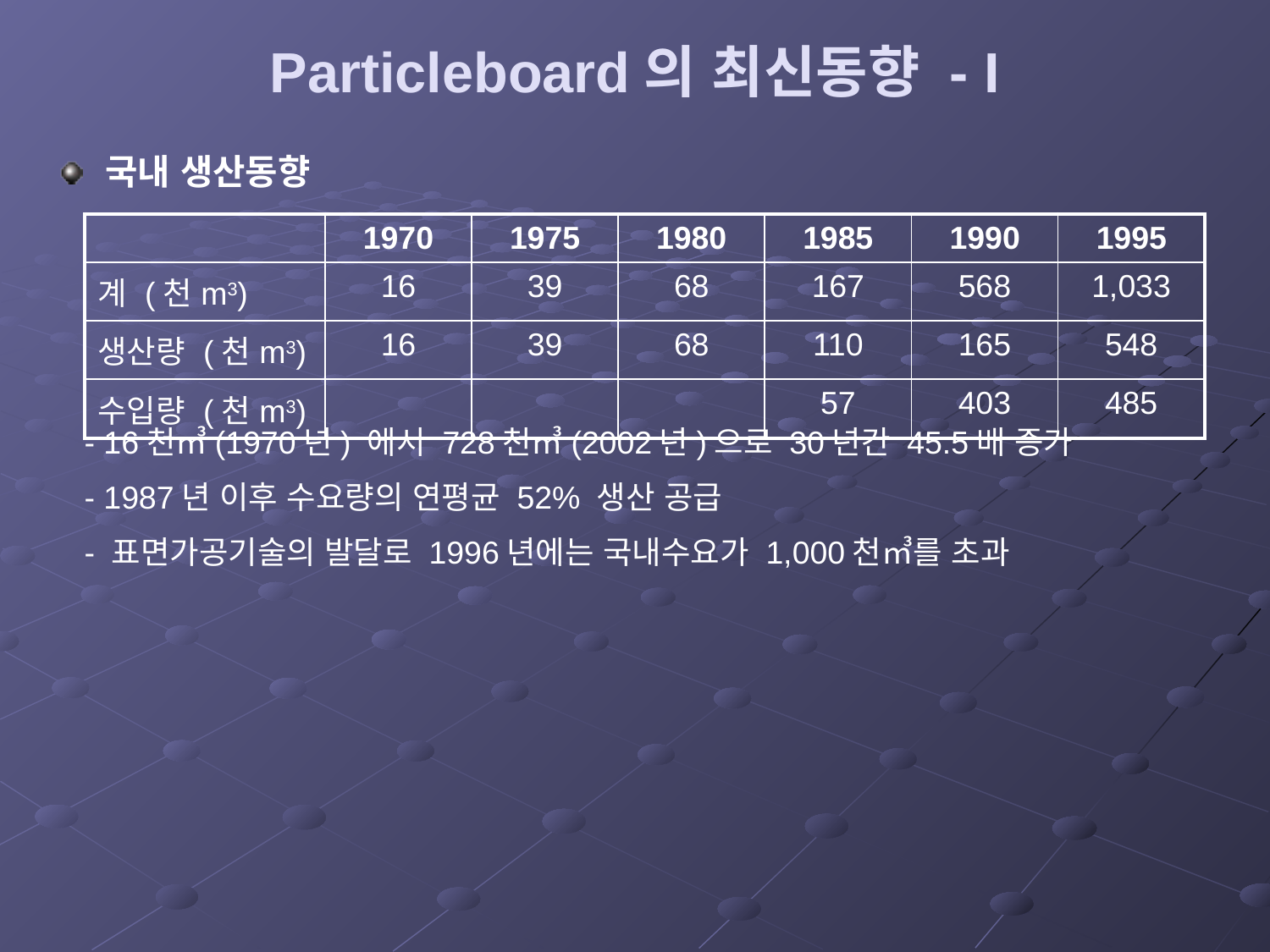

# Particleboard의 최신동향 - I
국내 생산동향

   - 16천㎥(1970년) 에서 728천㎥(2002년)으로 30년간 45.5배 증가
   - 1987년 이후 수요량의 연평균 52% 생산 공급
   - 표면가공기술의 발달로 1996년에는 국내수요가 1,000천㎥를 초과
|  | 1970 | 1975 | 1980 | 1985 | 1990 | 1995 |
| --- | --- | --- | --- | --- | --- | --- |
| 계 (천m3) | 16 | 39 | 68 | 167 | 568 | 1,033 |
| 생산량 (천m3) | 16 | 39 | 68 | 110 | 165 | 548 |
| 수입량 (천m3) |  |  |  | 57 | 403 | 485 |